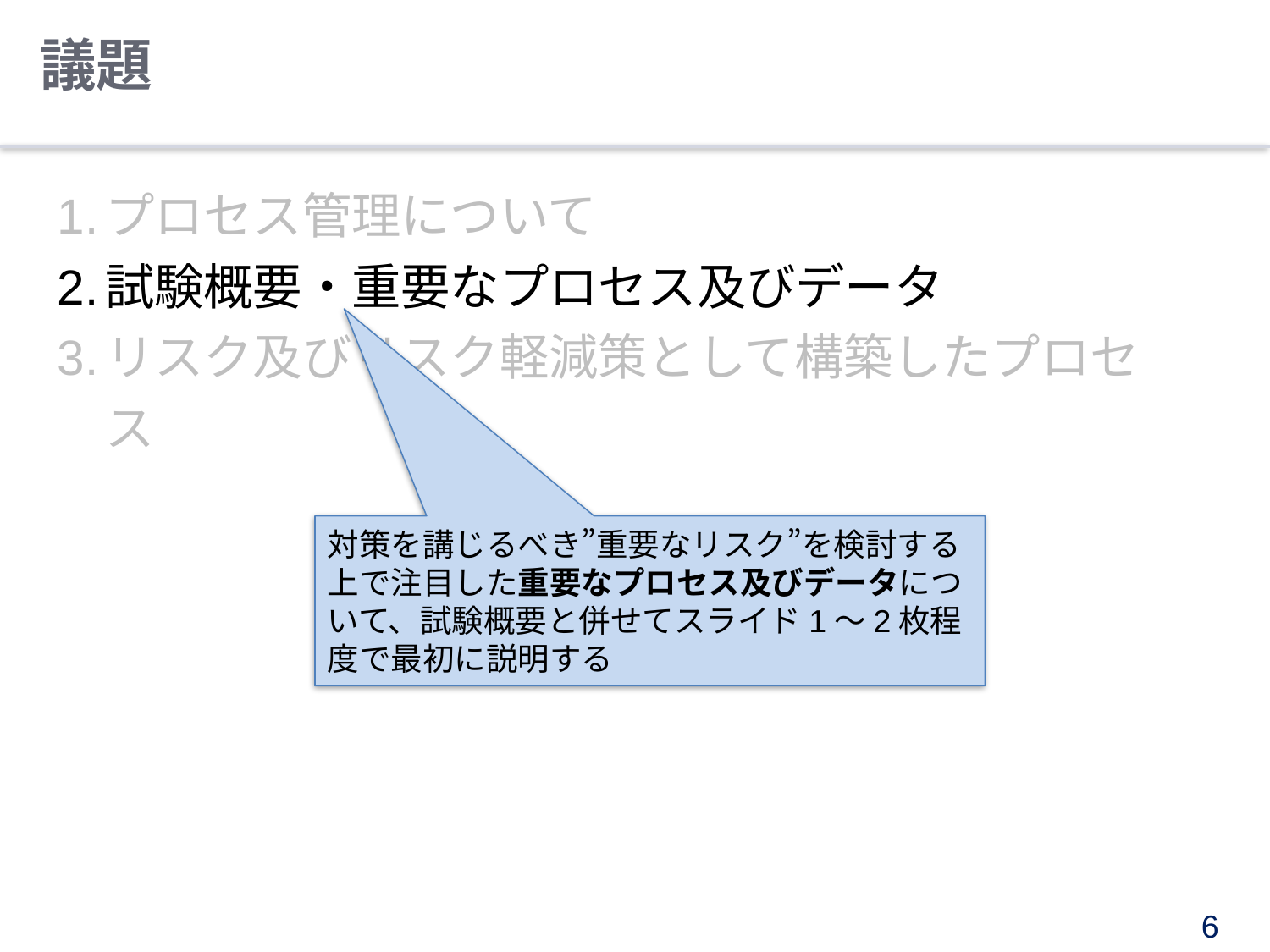

議題
プロセス管理について
試験概要・重要なプロセス及びデータ
リスク及びリスク軽減策として構築したプロセス
対策を講じるべき”重要なリスク”を検討する上で注目した重要なプロセス及びデータについて、試験概要と併せてスライド1～2枚程度で最初に説明する